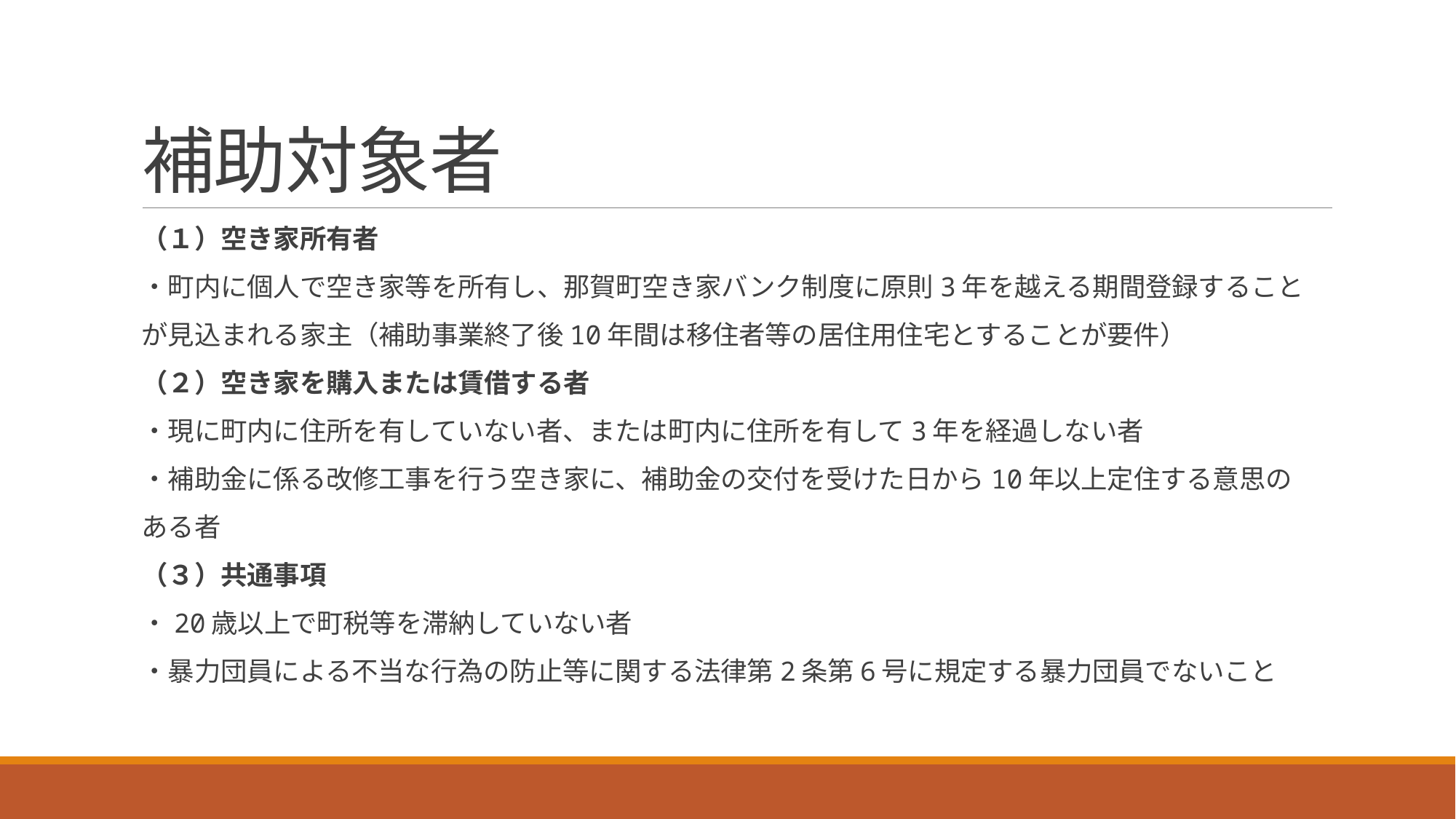

# 補助対象者
（１）空き家所有者
・町内に個人で空き家等を所有し、那賀町空き家バンク制度に原則3年を越える期間登録すること
が見込まれる家主（補助事業終了後10年間は移住者等の居住用住宅とすることが要件）
（２）空き家を購入または賃借する者
・現に町内に住所を有していない者、または町内に住所を有して3年を経過しない者
・補助金に係る改修工事を行う空き家に、補助金の交付を受けた日から10年以上定住する意思の
ある者
（３）共通事項
・20歳以上で町税等を滞納していない者
・暴力団員による不当な行為の防止等に関する法律第2条第6号に規定する暴力団員でないこと